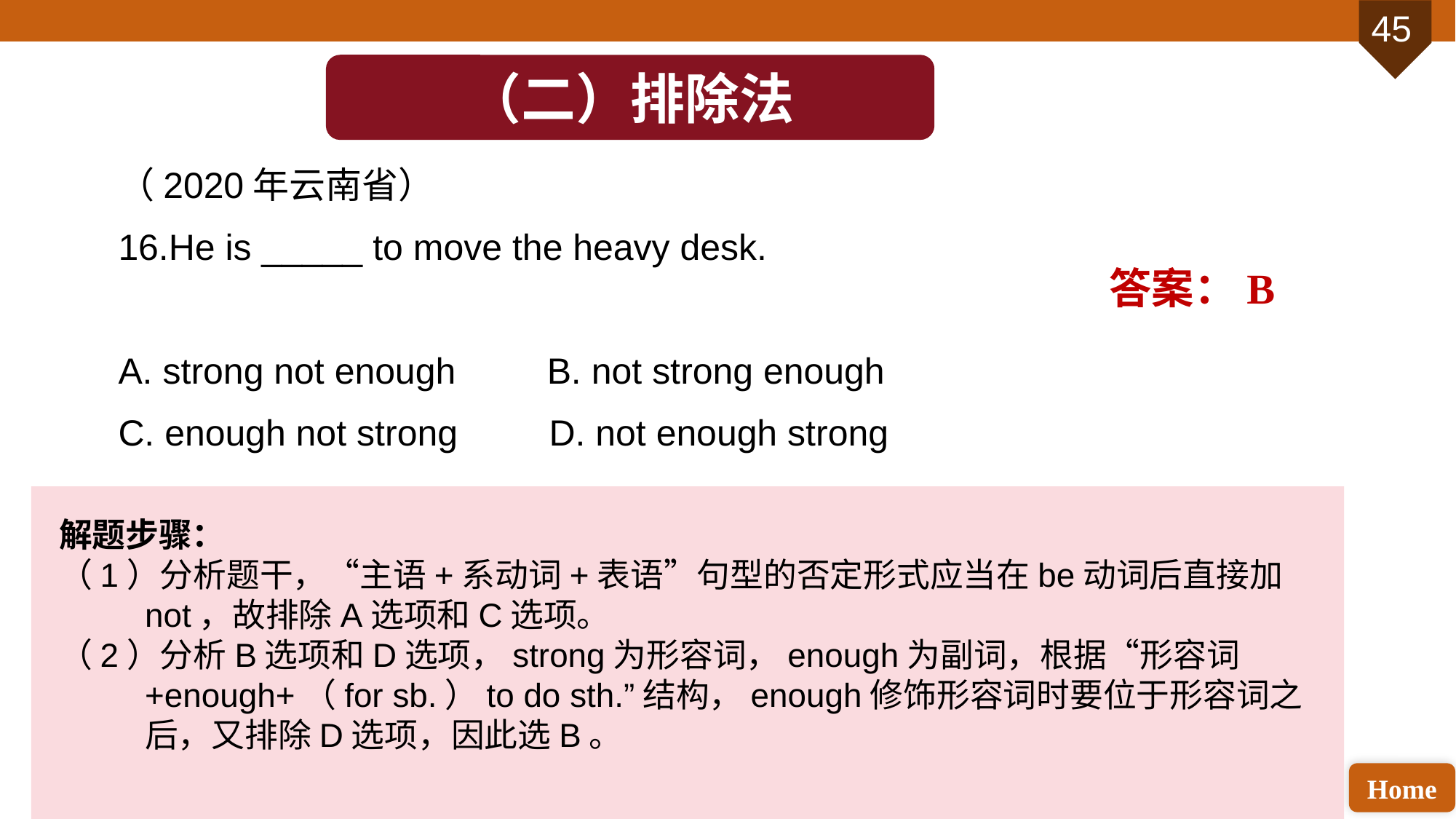

（二）排除法
（2020年云南省）
16.He is _____ to move the heavy desk.

A. strong not enough         B. not strong enough
C. enough not strong         D. not enough strong
答案：B

解题步骤：
（1）分析题干，“主语+系动词+表语”句型的否定形式应当在be动词后直接加not，故排除A选项和C选项。
（2）分析B选项和D选项，strong为形容词，enough为副词，根据“形容词+enough+（for sb.）to do sth.”结构，enough修饰形容词时要位于形容词之后，又排除D选项，因此选B。